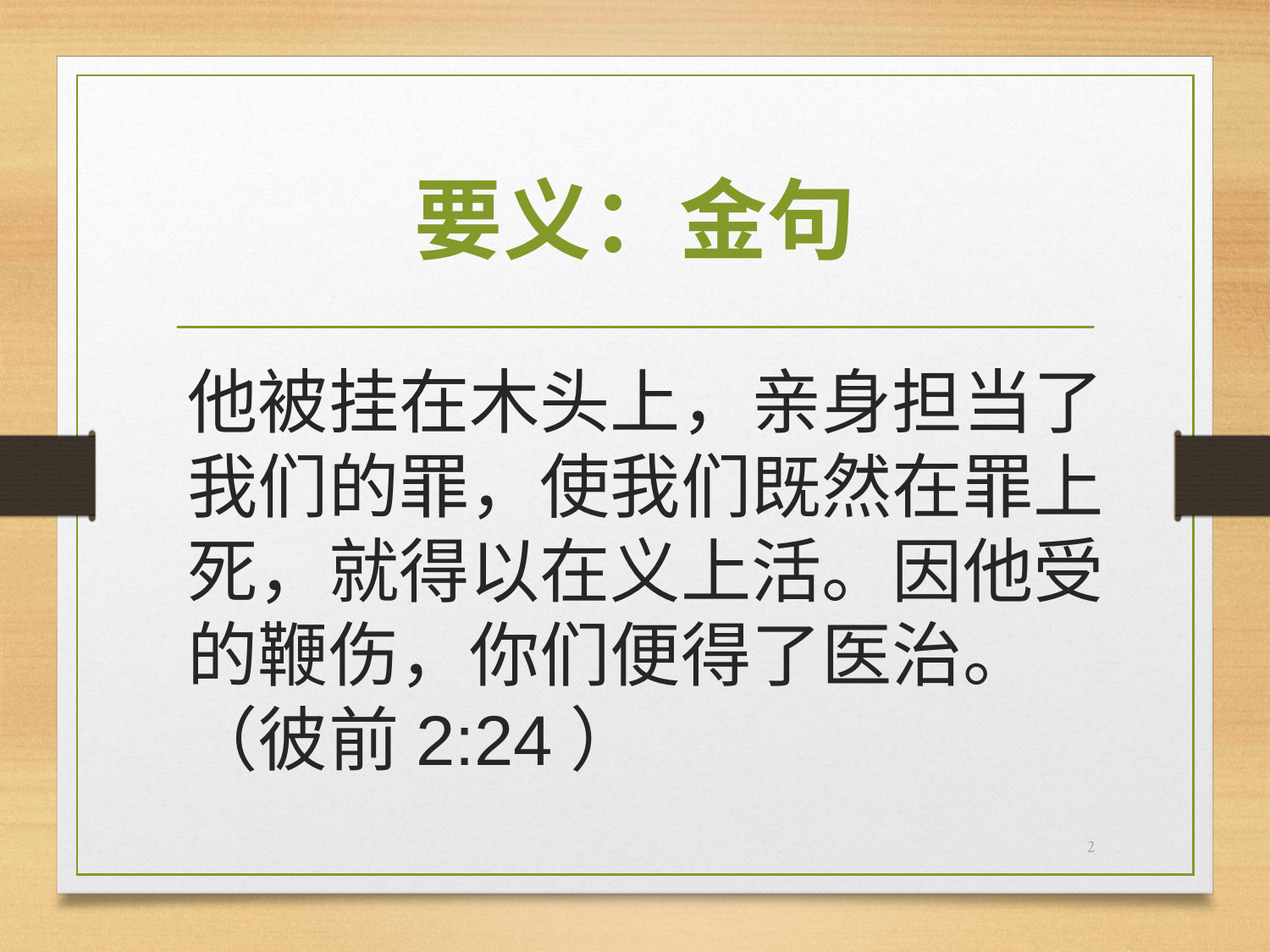

# 要义：金句
他被挂在木头上，亲身担当了我们的罪，使我们既然在罪上死，就得以在义上活。因他受的鞭伤，你们便得了医治。（彼前2:24）
2